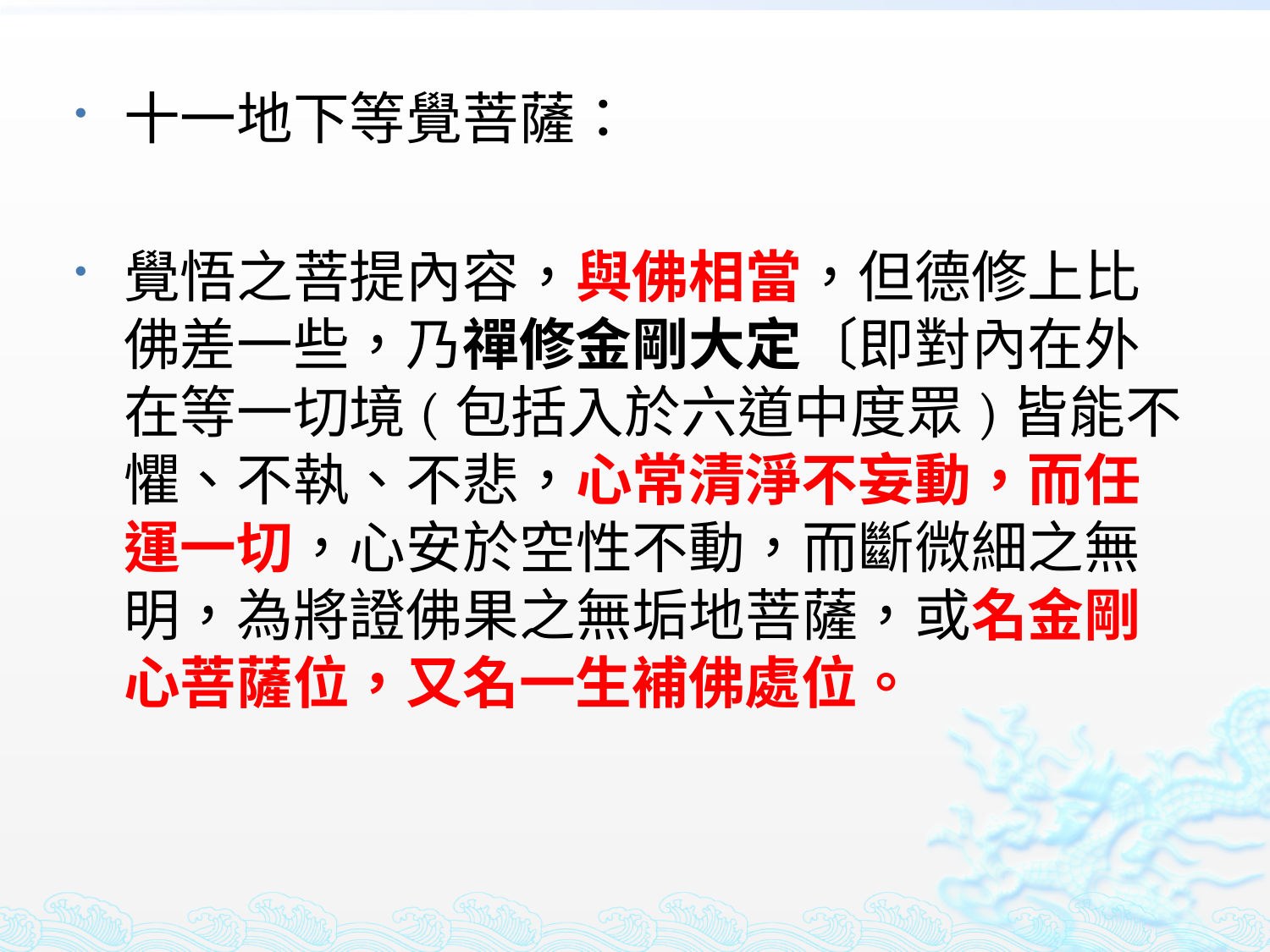

十一地下等覺菩薩：

覺悟之菩提內容，與佛相當，但德修上比佛差一些，乃禪修金剛大定〔即對內在外在等一切境(包括入於六道中度眾)皆能不懼、不執、不悲，心常清淨不妄動，而任運一切，心安於空性不動，而斷微細之無明，為將證佛果之無垢地菩薩，或名金剛心菩薩位，又名一生補佛處位。